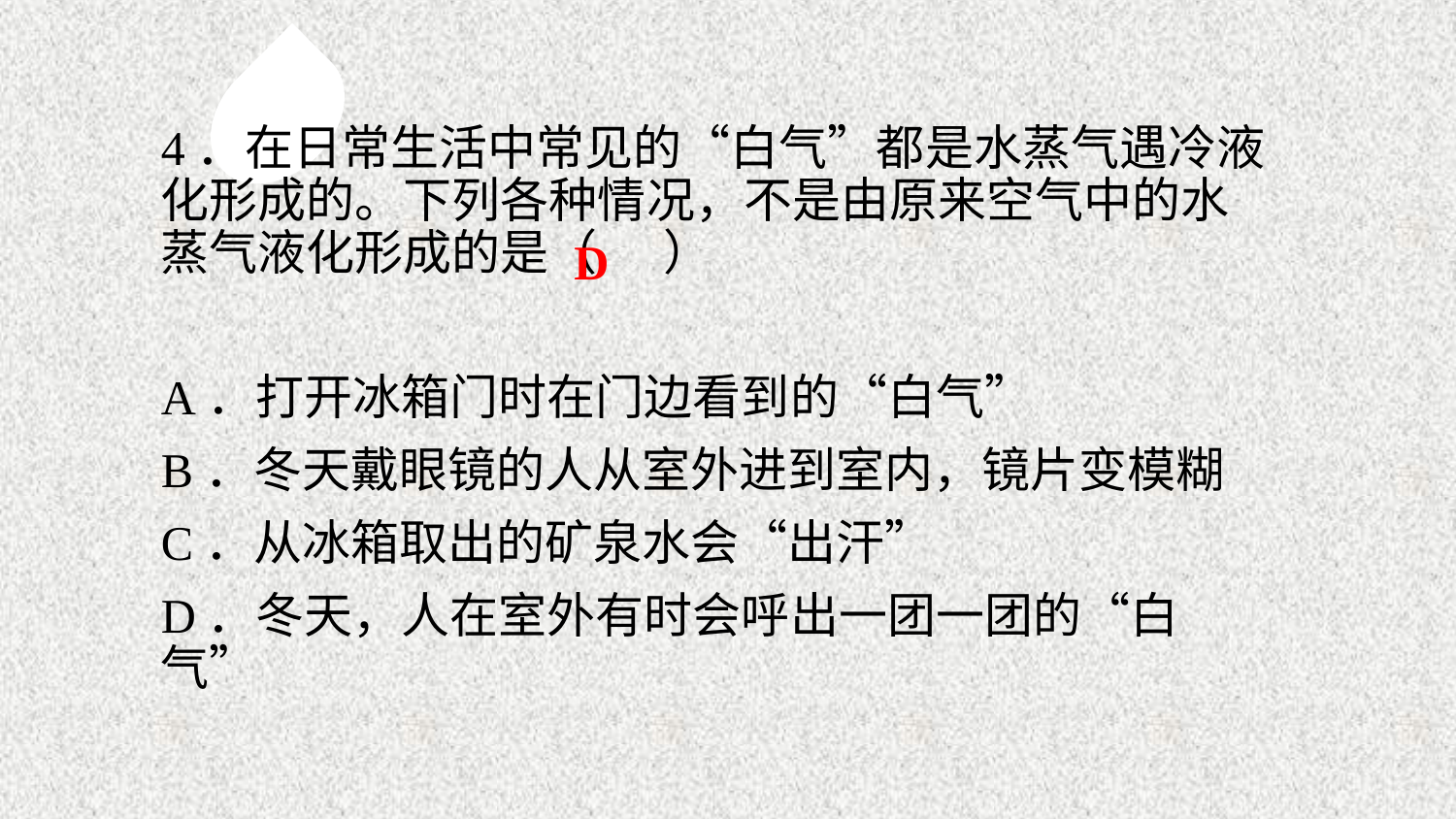

4．在日常生活中常见的“白气”都是水蒸气遇冷液化形成的。下列各种情况，不是由原来空气中的水蒸气液化形成的是（      ）

A．打开冰箱门时在门边看到的“白气”
B．冬天戴眼镜的人从室外进到室内，镜片变模糊
C．从冰箱取出的矿泉水会“出汗”
D．冬天，人在室外有时会呼出一团一团的“白气”
D